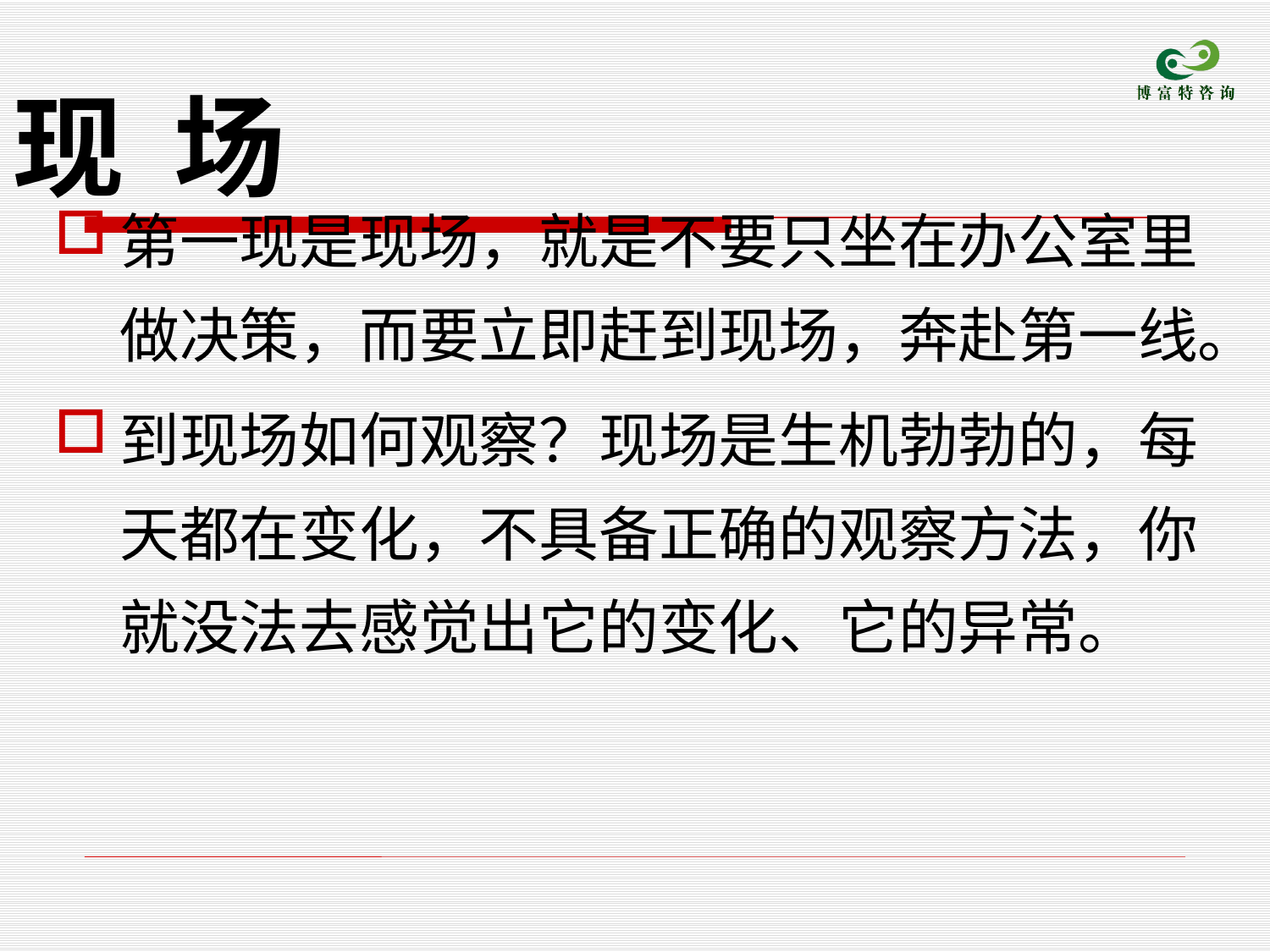

# 现  场
第一现是现场，就是不要只坐在办公室里做决策，而要立即赶到现场，奔赴第一线。
到现场如何观察？现场是生机勃勃的，每天都在变化，不具备正确的观察方法，你就没法去感觉出它的变化、它的异常。
633